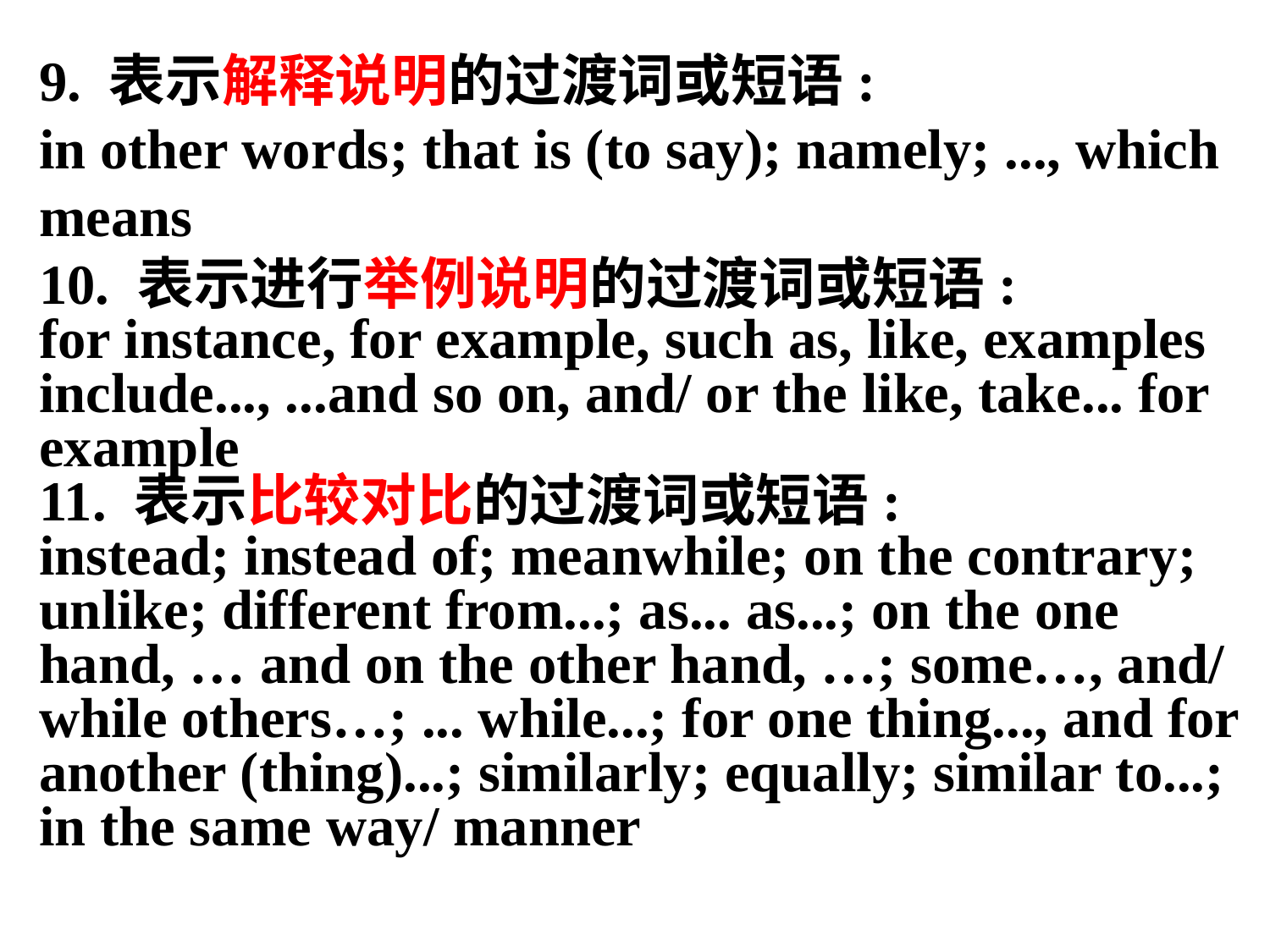

9. 表示解释说明的过渡词或短语:
in other words; that is (to say); namely; ..., which means
10. 表示进行举例说明的过渡词或短语:
for instance, for example, such as, like, examples include..., ...and so on, and/ or the like, take... for example
11. 表示比较对比的过渡词或短语:
instead; instead of; meanwhile; on the contrary; unlike; different from...; as... as...; on the one hand, … and on the other hand, …; some…, and/ while others…; ... while...; for one thing..., and for another (thing)...; similarly; equally; similar to...; in the same way/ manner